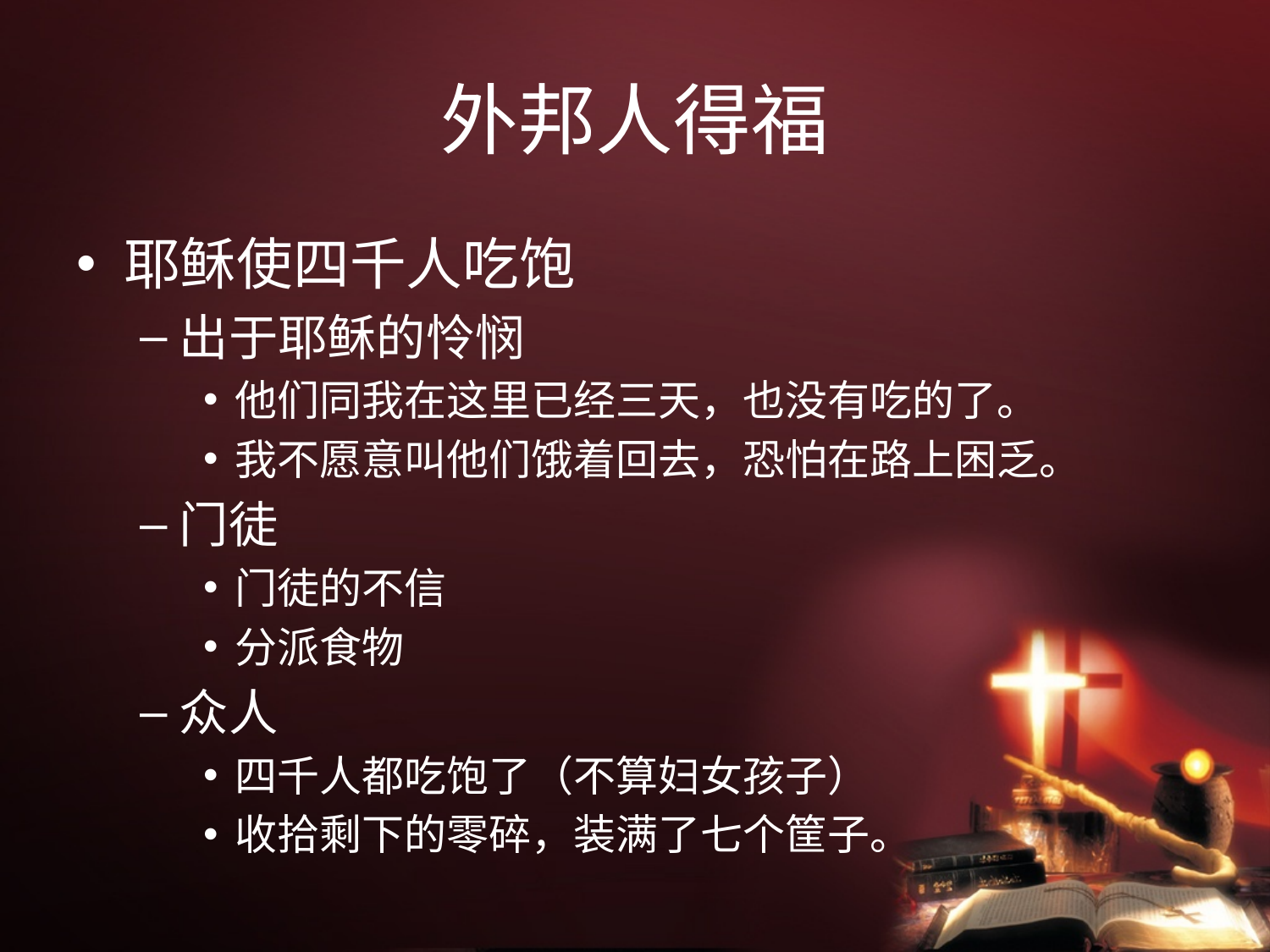

# 外邦人得福
耶稣使四千人吃饱
出于耶稣的怜悯
他们同我在这里已经三天，也没有吃的了。
我不愿意叫他们饿着回去，恐怕在路上困乏。
门徒
门徒的不信
分派食物
众人
四千人都吃饱了（不算妇女孩子）
收拾剩下的零碎，装满了七个筐子。